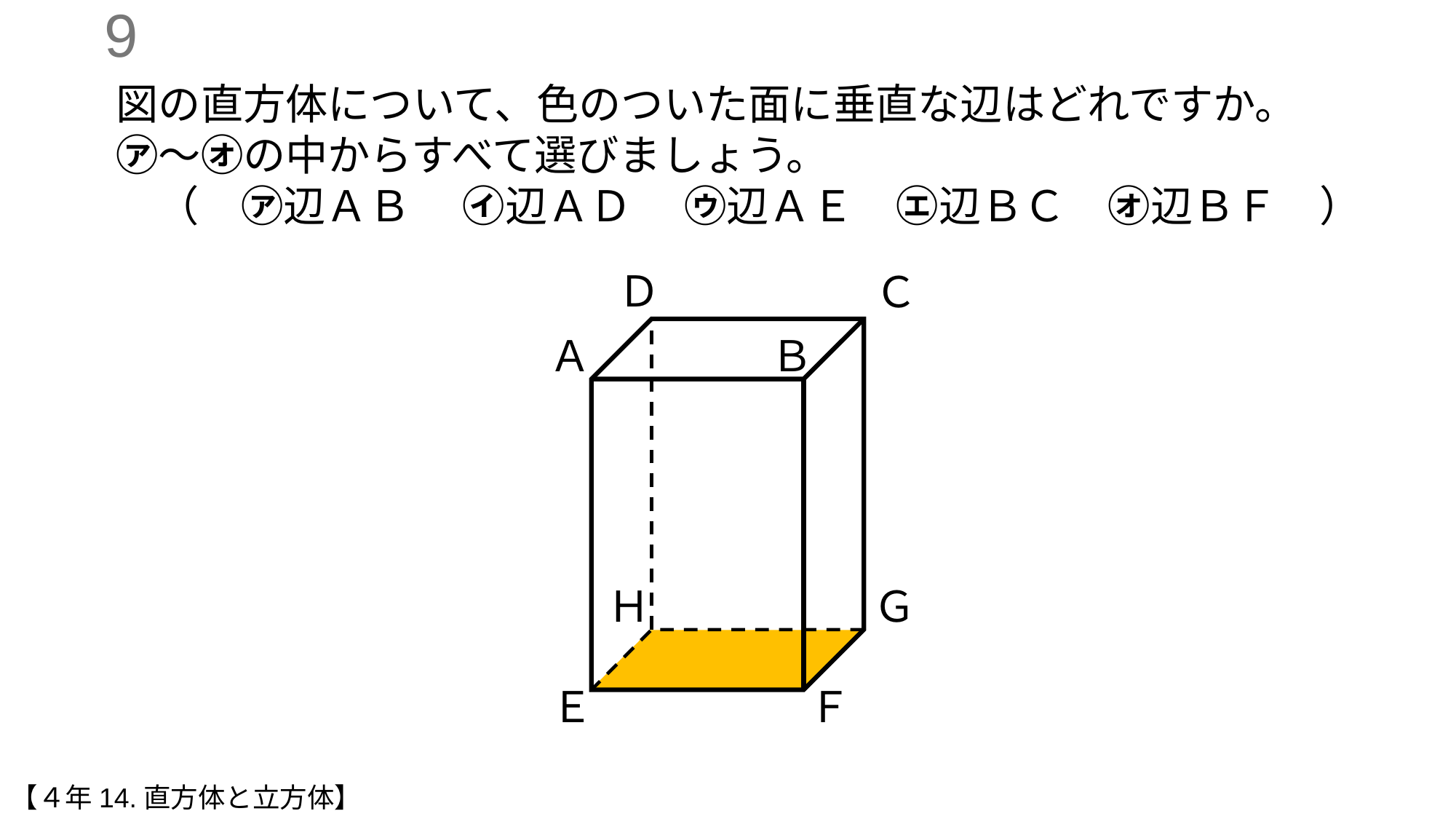

9
図の直方体について、色のついた面に垂直な辺はどれですか。
㋐〜㋔の中からすべて選びましょう。
（　㋐辺ＡＢ　 ㋑辺ＡＤ　 ㋒辺ＡＥ　㋓辺ＢＣ　㋔辺ＢＦ　）
Ｄ
Ｃ

Ａ
Ｂ
Ｈ
Ｇ

Ｅ
Ｆ
【４年14.直方体と立方体】